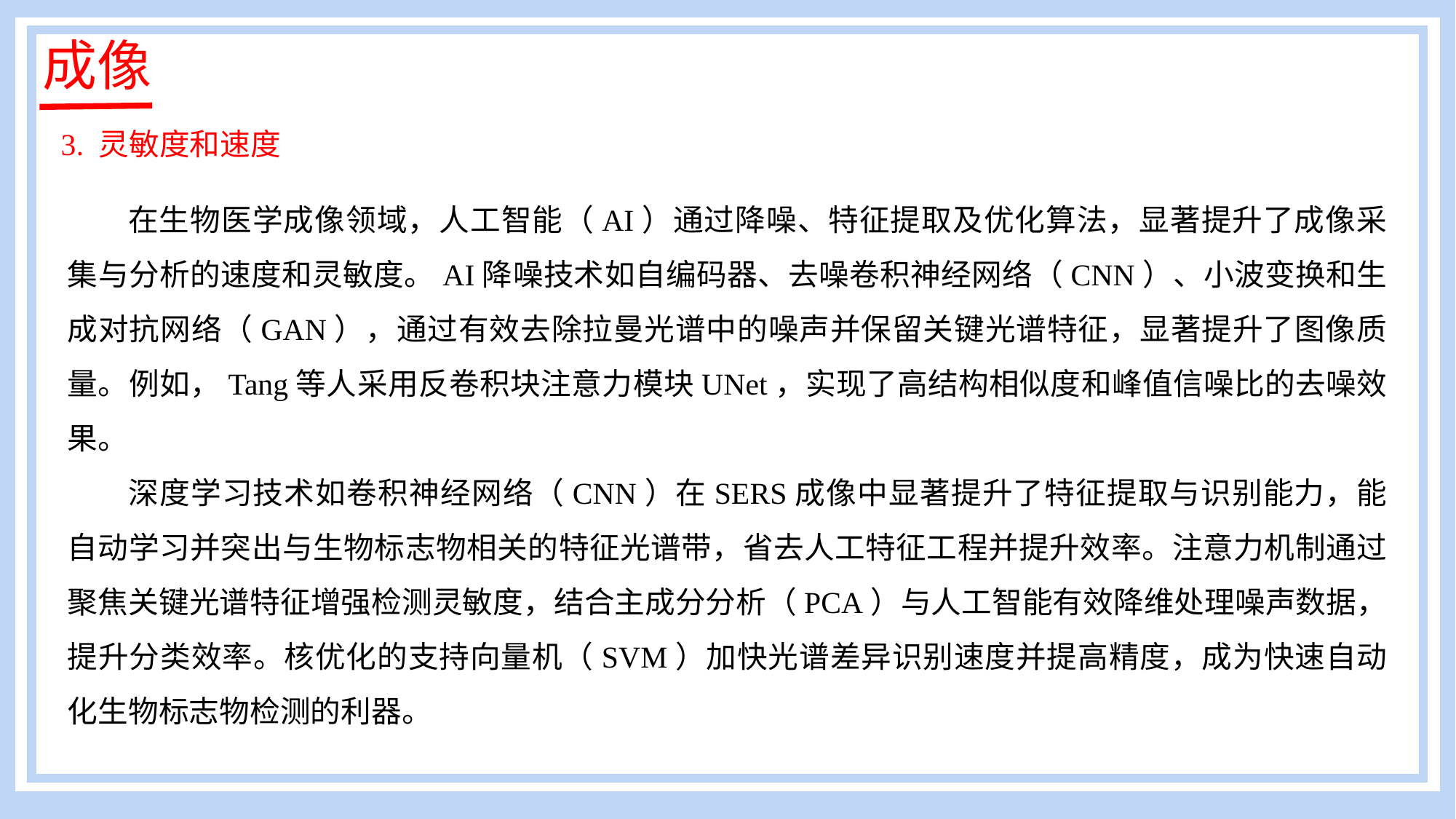

成像
c
3. 灵敏度和速度

在生物医学成像领域，人工智能（AI）通过降噪、特征提取及优化算法，显著提升了成像采集与分析的速度和灵敏度。AI降噪技术如自编码器、去噪卷积神经网络（CNN）、小波变换和生成对抗网络（GAN），通过有效去除拉曼光谱中的噪声并保留关键光谱特征，显著提升了图像质量。例如，Tang等人采用反卷积块注意力模块UNet，实现了高结构相似度和峰值信噪比的去噪效果。
深度学习技术如卷积神经网络（CNN）在SERS成像中显著提升了特征提取与识别能力，能自动学习并突出与生物标志物相关的特征光谱带，省去人工特征工程并提升效率。注意力机制通过聚焦关键光谱特征增强检测灵敏度，结合主成分分析（PCA）与人工智能有效降维处理噪声数据，提升分类效率。核优化的支持向量机（SVM）加快光谱差异识别速度并提高精度，成为快速自动化生物标志物检测的利器。